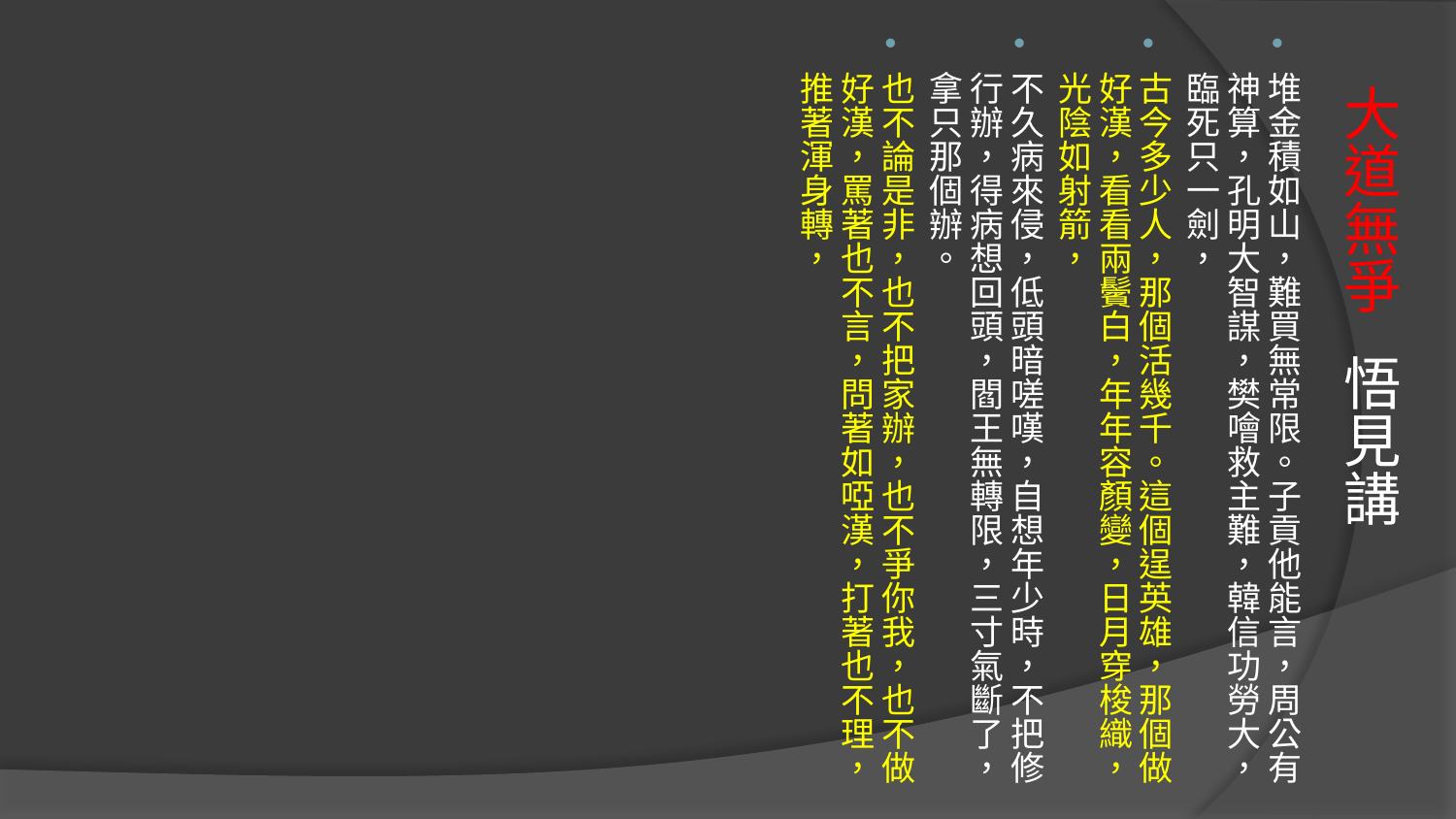

堆金積如山，難買無常限。子貢他能言，周公有神算，孔明大智謀，樊噲救主難，韓信功勞大，臨死只一劍，
古今多少人，那個活幾千。這個逞英雄，那個做好漢，看看兩鬢白，年年容顏變，日月穿梭織，光陰如射箭，
不久病來侵，低頭暗嗟嘆，自想年少時，不把修行辦，得病想回頭，閻王無轉限，三寸氣斷了，拿只那個辦。
也不論是非，也不把家辦，也不爭你我，也不做好漢，罵著也不言，問著如啞漢，打著也不理，推著渾身轉，

# 大道無爭   悟見講